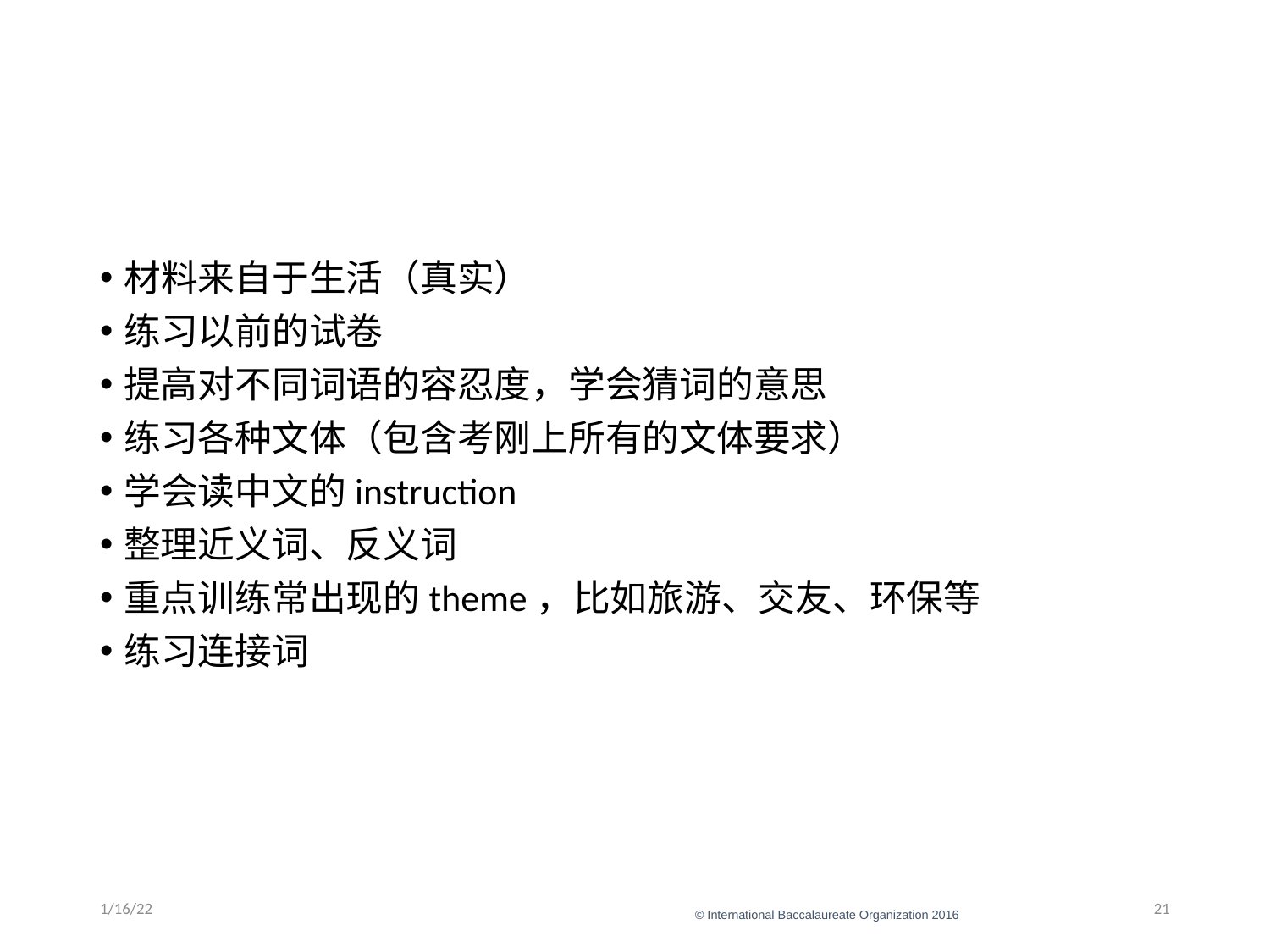

#
材料来自于生活（真实）
练习以前的试卷
提高对不同词语的容忍度，学会猜词的意思
练习各种文体（包含考刚上所有的文体要求）
学会读中文的instruction
整理近义词、反义词
重点训练常出现的theme，比如旅游、交友、环保等
练习连接词

1/16/22
21